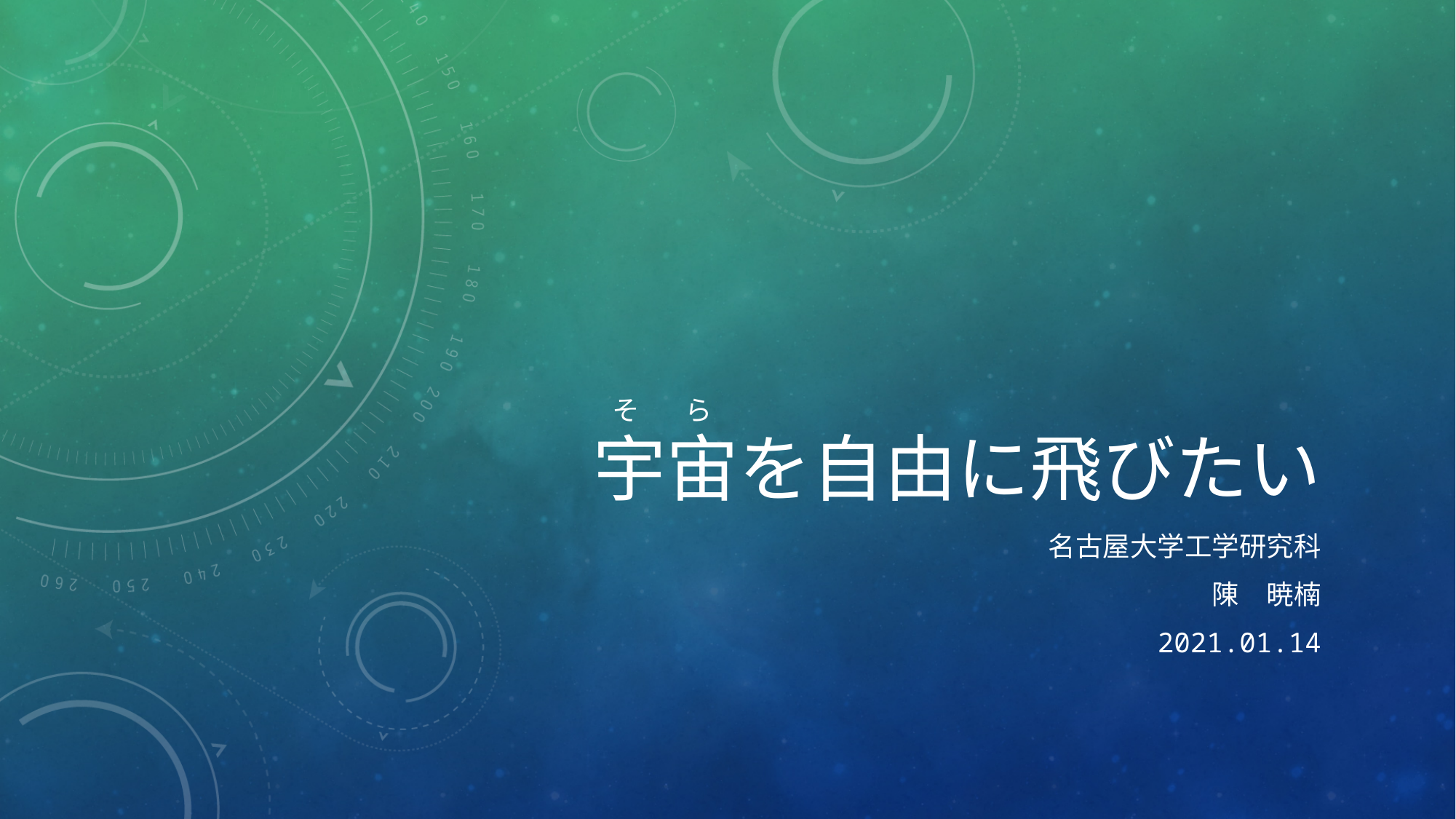

# 宇宙を自由に飛びたい
そ
ら
名古屋大学工学研究科
陳　暁楠
2021.01.14